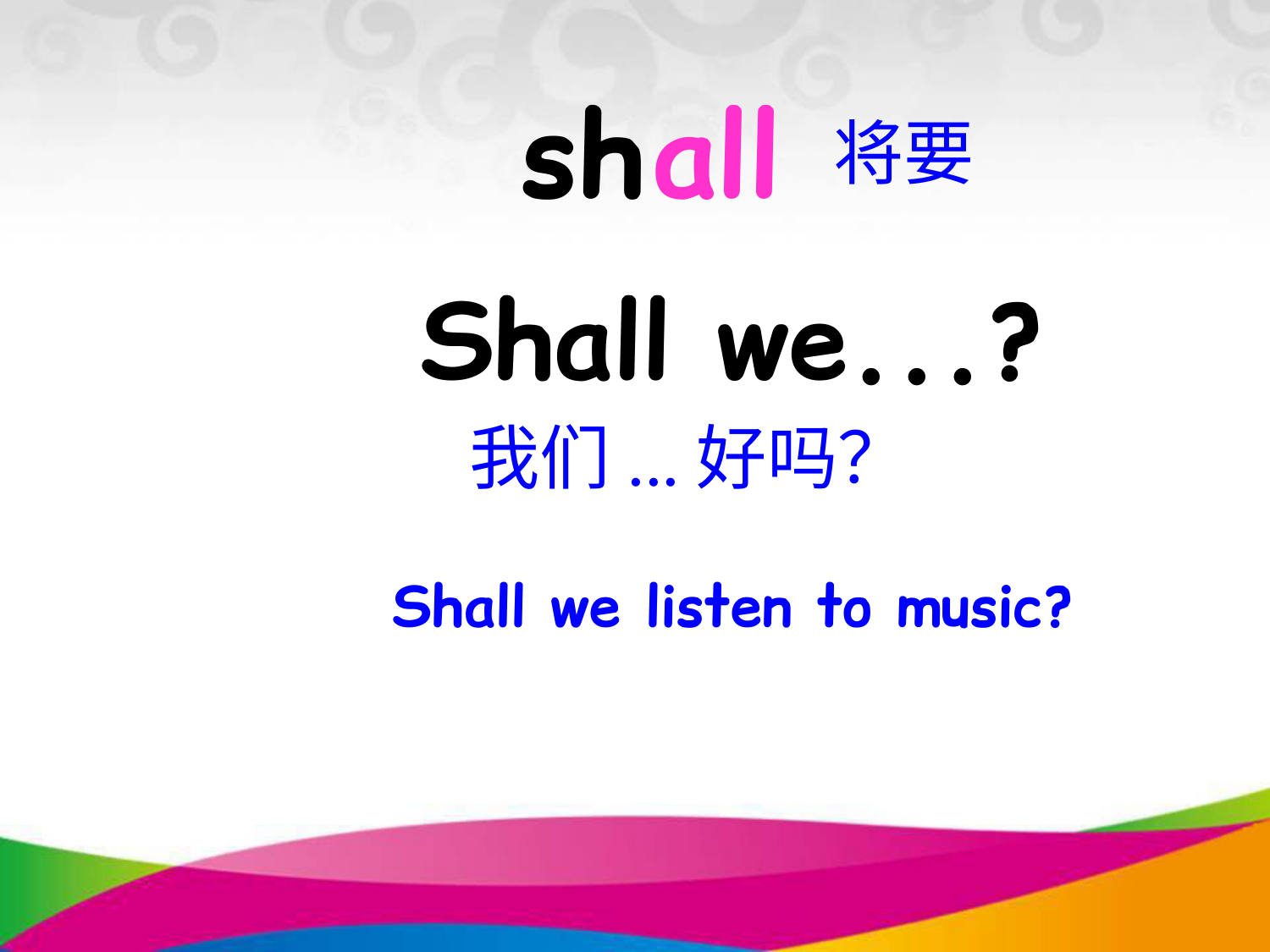

sh
all
将要
Shall we...?
我们...好吗？
Shall we listen to music?